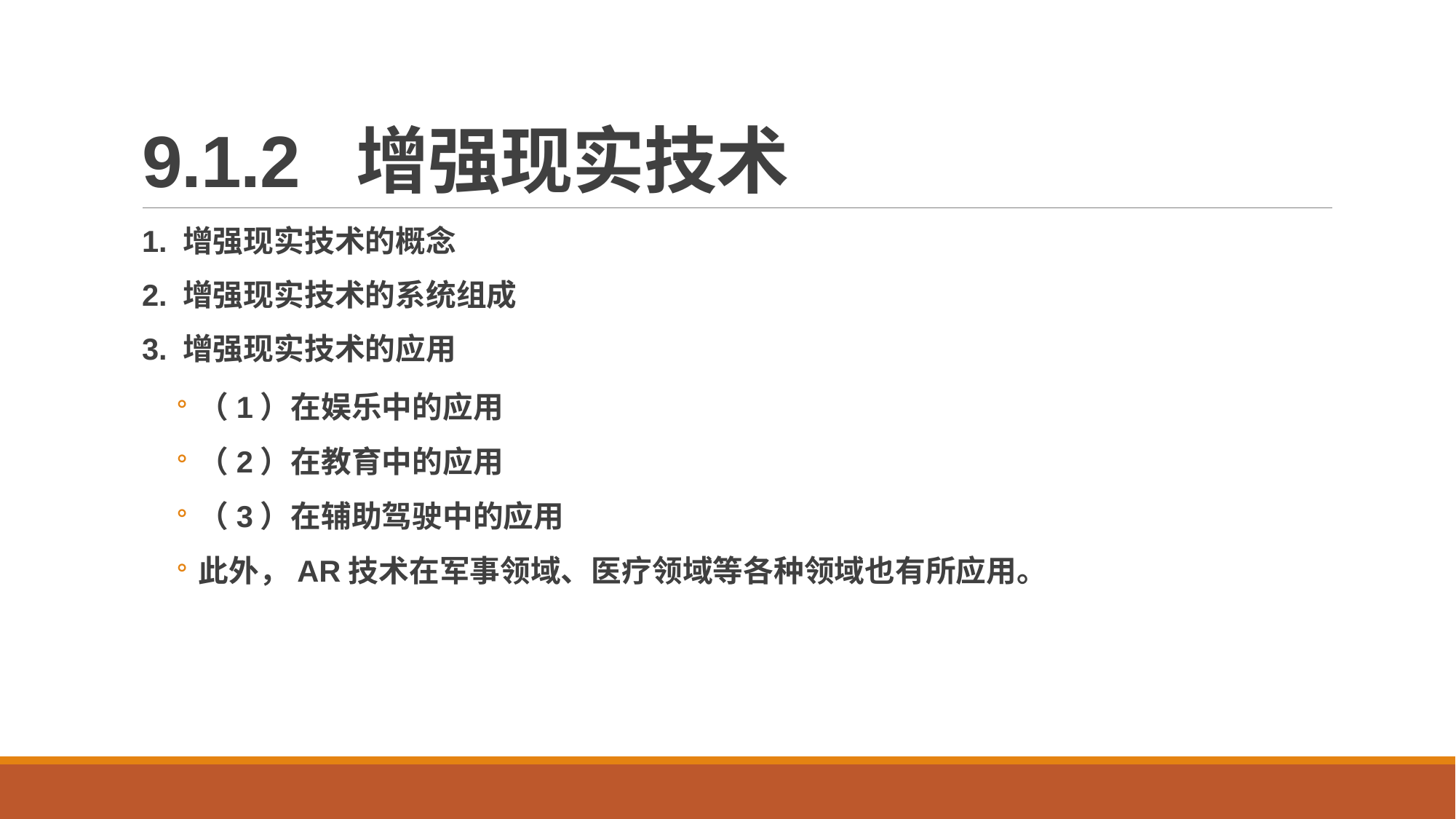

# 9.1.2  增强现实技术
1. 增强现实技术的概念
2. 增强现实技术的系统组成
3. 增强现实技术的应用
（1）在娱乐中的应用
（2）在教育中的应用
（3）在辅助驾驶中的应用
此外，AR技术在军事领域、医疗领域等各种领域也有所应用。